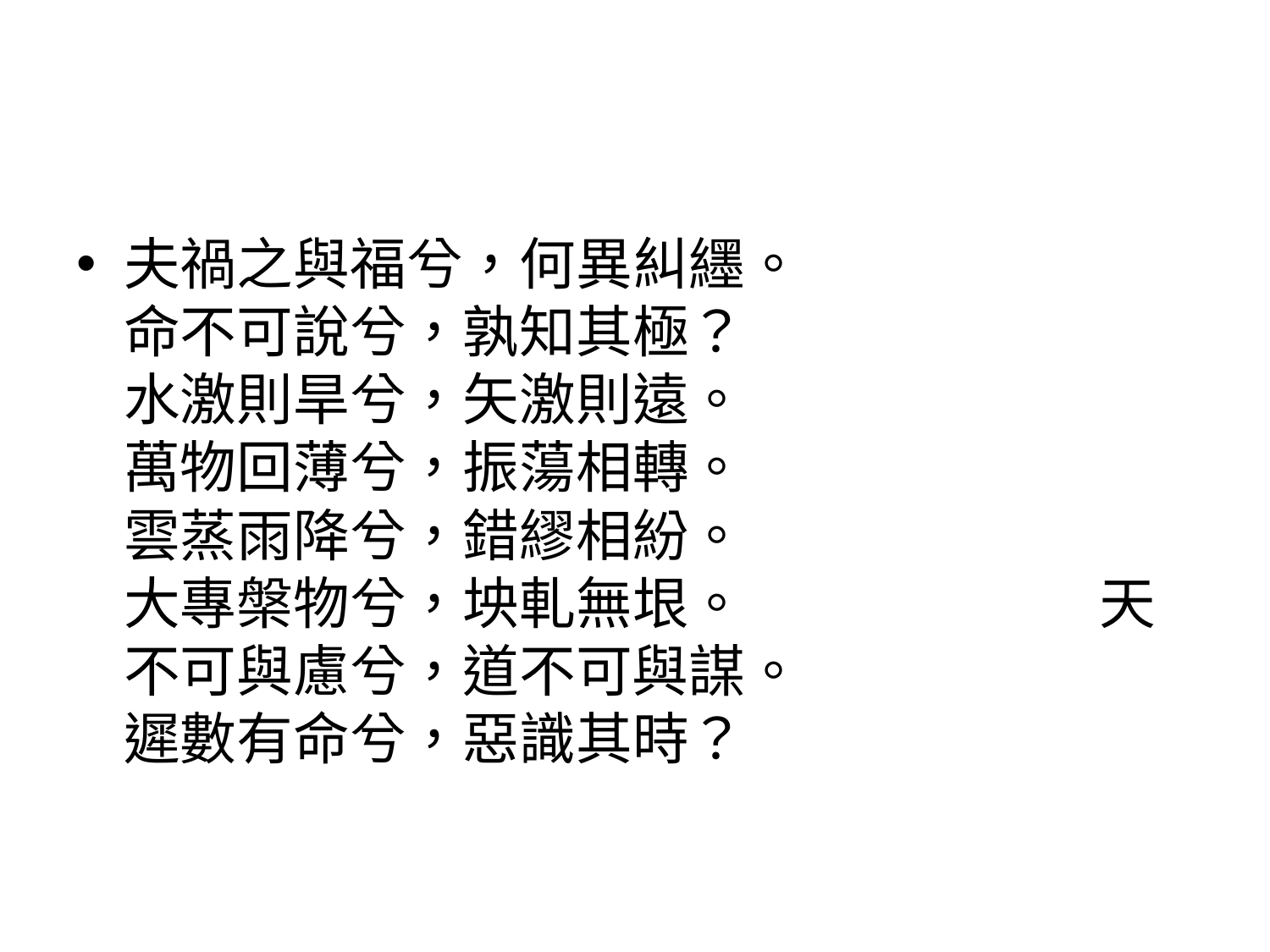

#
夫禍之與福兮，何異糾纆。                               命不可說兮，孰知其極？                                  水激則旱兮，矢激則遠。                                萬物回薄兮，振蕩相轉。                                 雲蒸雨降兮，錯繆相紛。                               大專槃物兮，坱軋無垠。                            天不可與慮兮，道不可與謀。                              遲數有命兮，惡識其時？